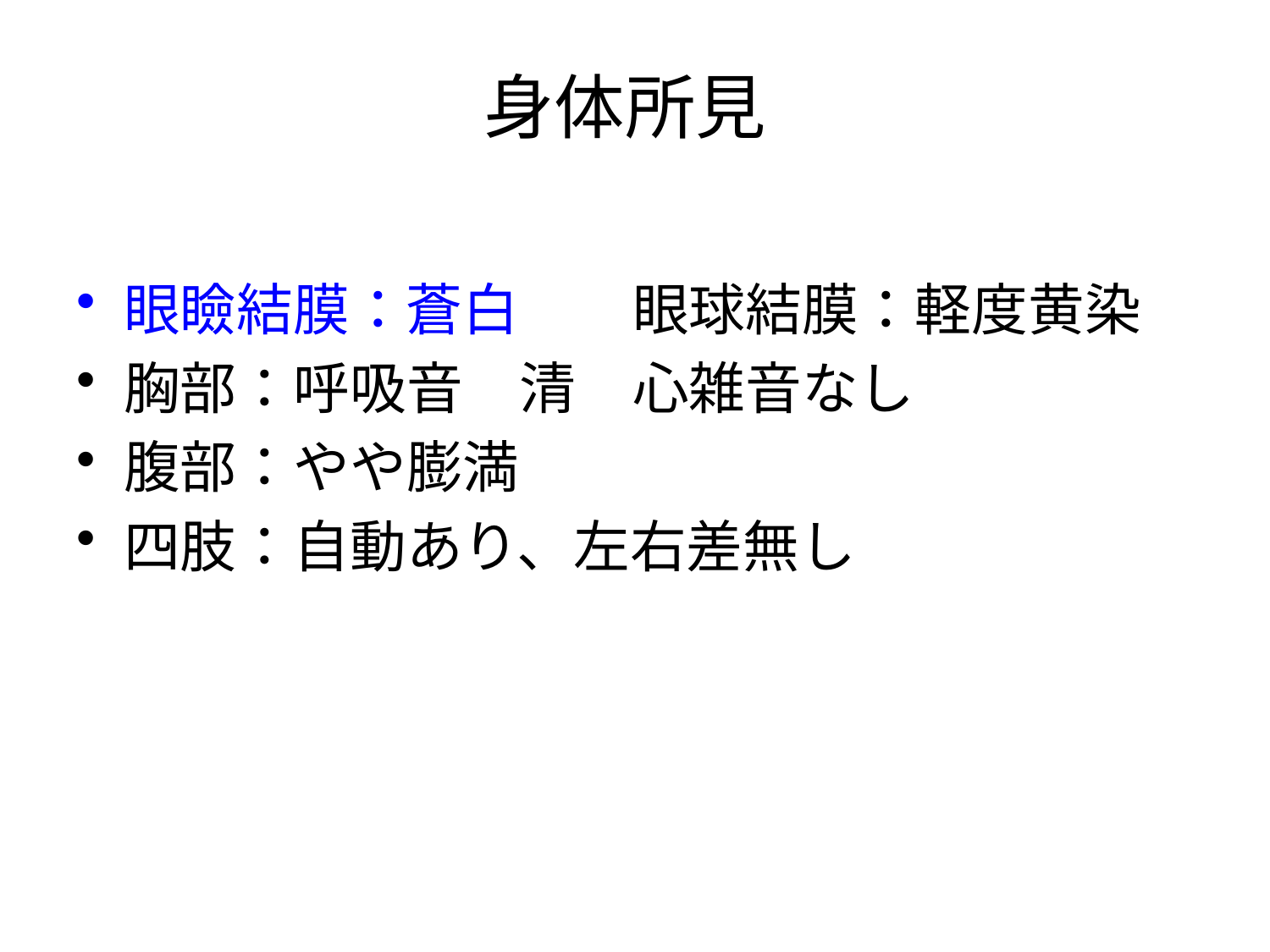

身体所見
眼瞼結膜：蒼白　　眼球結膜：軽度黄染
胸部：呼吸音　清　心雑音なし
腹部：やや膨満
四肢：自動あり、左右差無し